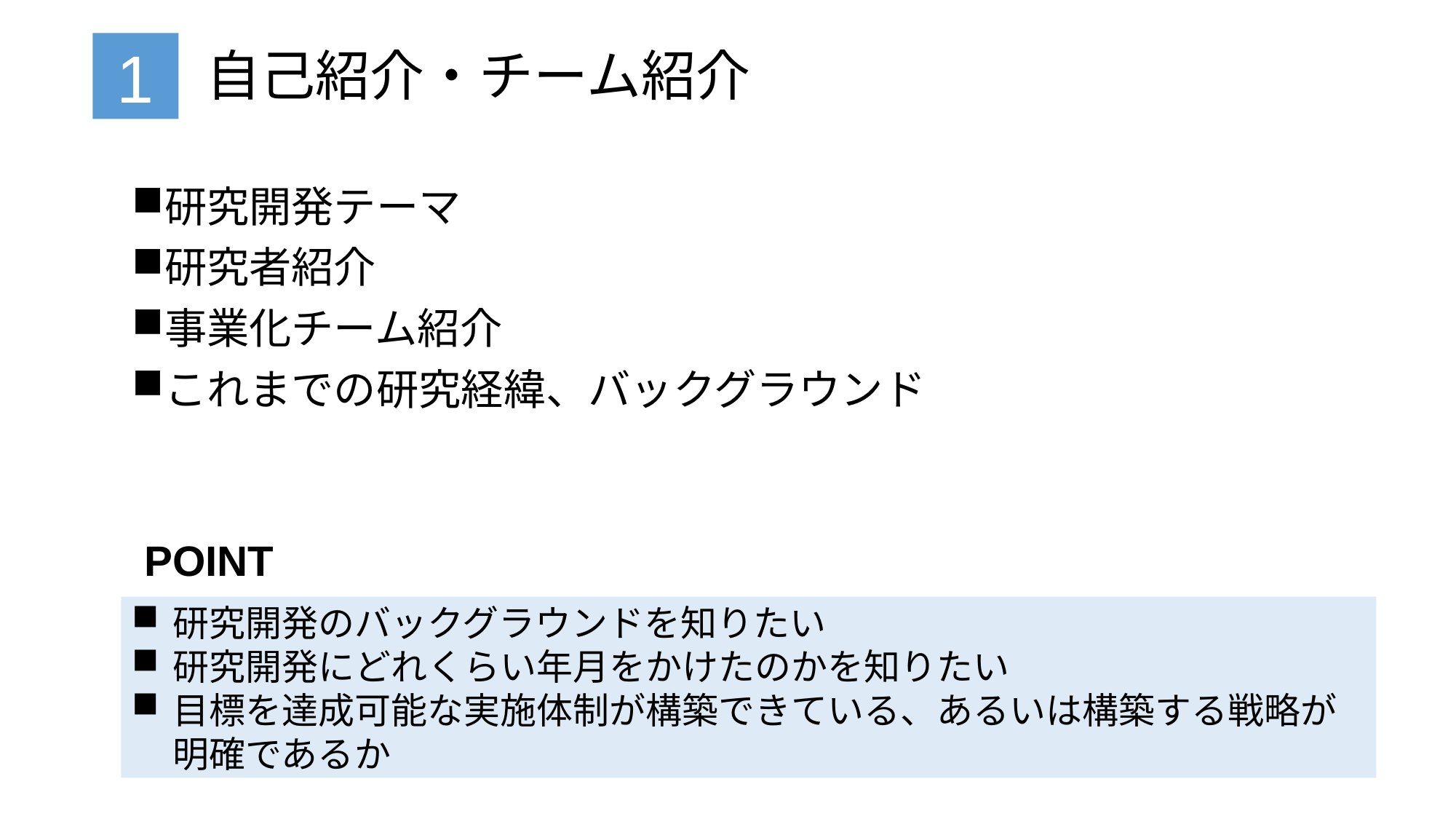

# 自己紹介・チーム紹介
1
研究開発テーマ
研究者紹介
事業化チーム紹介
これまでの研究経緯、バックグラウンド
POINT
研究開発のバックグラウンドを知りたい
研究開発にどれくらい年月をかけたのかを知りたい
目標を達成可能な実施体制が構築できている、あるいは構築する戦略が明確であるか